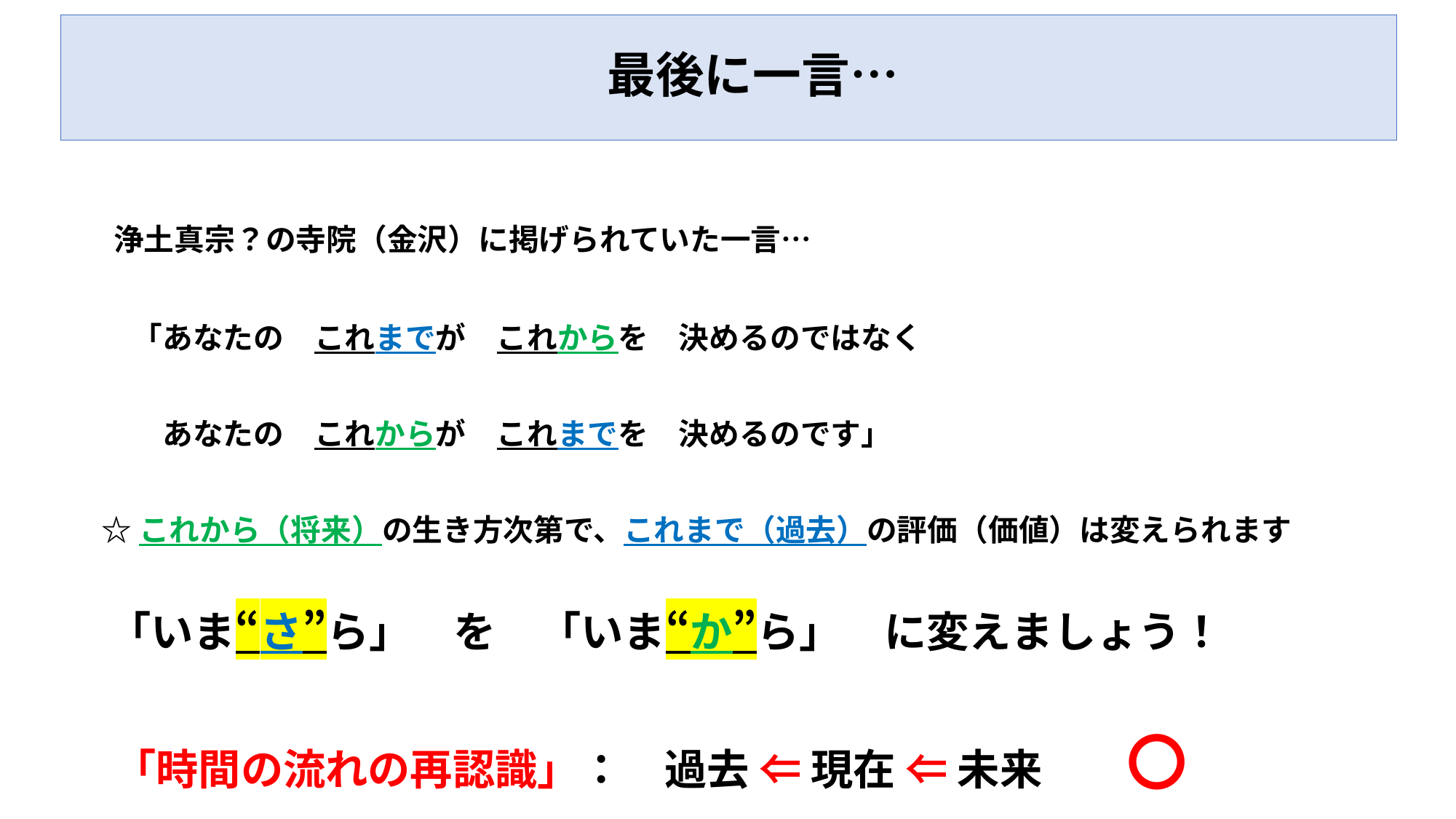

# 最後に一言…
　浄土真宗？の寺院（金沢）に掲げられていた一言…

　　「あなたの　これまでが　これからを　決めるのではなく

　　　あなたの　これからが　これまでを　決めるのです」

　☆ これから（将来）の生き方次第で、これまで（過去）の評価（価値）は変えられます

　 「いま“さ”ら」　を　「いま“か”ら」　に変えましょう！

　「時間の流れの再認識」：　過去 ⇐ 現在 ⇐ 未来　　〇